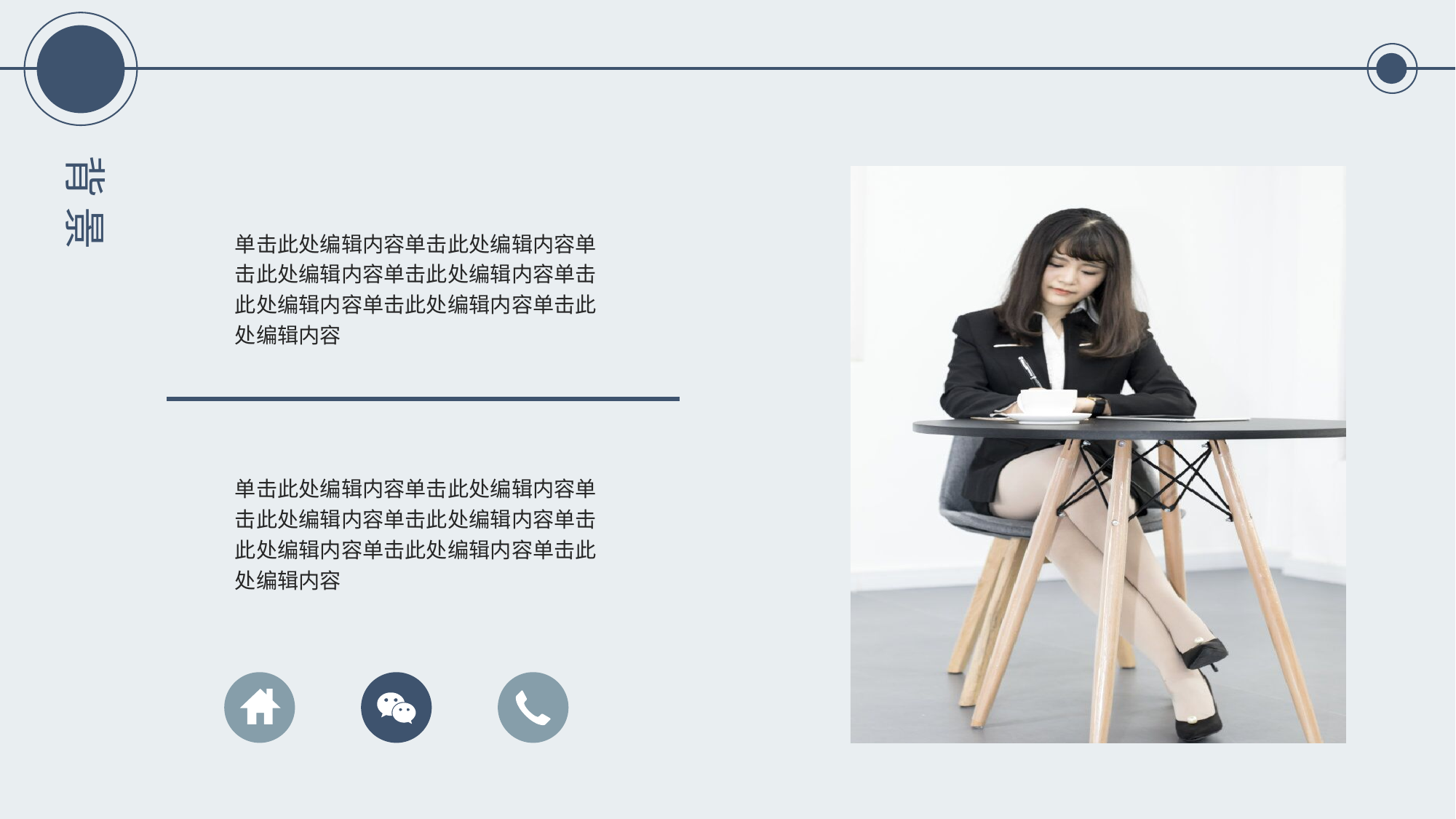

背 景

单击此处编辑内容单击此处编辑内容单击此处编辑内容单击此处编辑内容单击此处编辑内容单击此处编辑内容单击此处编辑内容
单击此处编辑内容单击此处编辑内容单击此处编辑内容单击此处编辑内容单击此处编辑内容单击此处编辑内容单击此处编辑内容